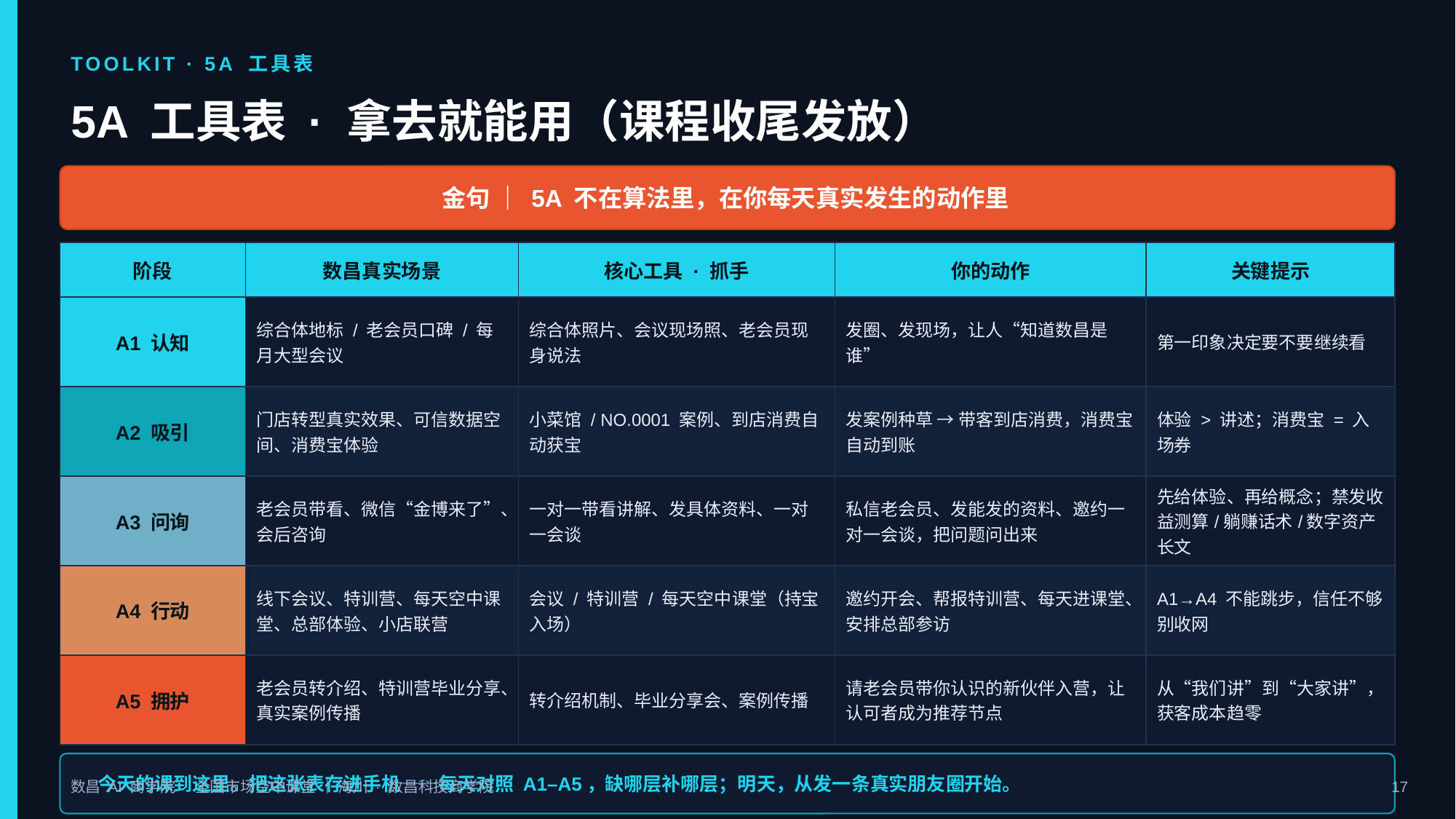

TOOLKIT · 5A 工具表
5A 工具表 · 拿去就能用（课程收尾发放）

金句 ｜ 5A 不在算法里，在你每天真实发生的动作里
| 阶段 | 数昌真实场景 | 核心工具 · 抓手 | 你的动作 | 关键提示 |
| --- | --- | --- | --- | --- |
| A1 认知 | 综合体地标 / 老会员口碑 / 每月大型会议 | 综合体照片、会议现场照、老会员现身说法 | 发圈、发现场，让人“知道数昌是谁” | 第一印象决定要不要继续看 |
| A2 吸引 | 门店转型真实效果、可信数据空间、消费宝体验 | 小菜馆 / NO.0001 案例、到店消费自动获宝 | 发案例种草 → 带客到店消费，消费宝自动到账 | 体验 > 讲述；消费宝 = 入场券 |
| A3 问询 | 老会员带看、微信“金博来了”、会后咨询 | 一对一带看讲解、发具体资料、一对一会谈 | 私信老会员、发能发的资料、邀约一对一会谈，把问题问出来 | 先给体验、再给概念；禁发收益测算/躺赚话术/数字资产长文 |
| A4 行动 | 线下会议、特训营、每天空中课堂、总部体验、小店联营 | 会议 / 特训营 / 每天空中课堂（持宝入场） | 邀约开会、帮报特训营、每天进课堂、安排总部参访 | A1→A4 不能跳步，信任不够别收网 |
| A5 拥护 | 老会员转介绍、特训营毕业分享、真实案例传播 | 转介绍机制、毕业分享会、案例传播 | 请老会员带你认识的新伙伴入营，让认可者成为推荐节点 | 从“我们讲”到“大家讲”，获客成本趋零 |

今天的课到这里。把这张表存进手机——每天对照 A1–A5，缺哪层补哪层；明天，从发一条真实朋友圈开始。
数昌 AI 商学院 · 全国市场空中课堂 ｜ 海川 · 数昌科技商学院
17